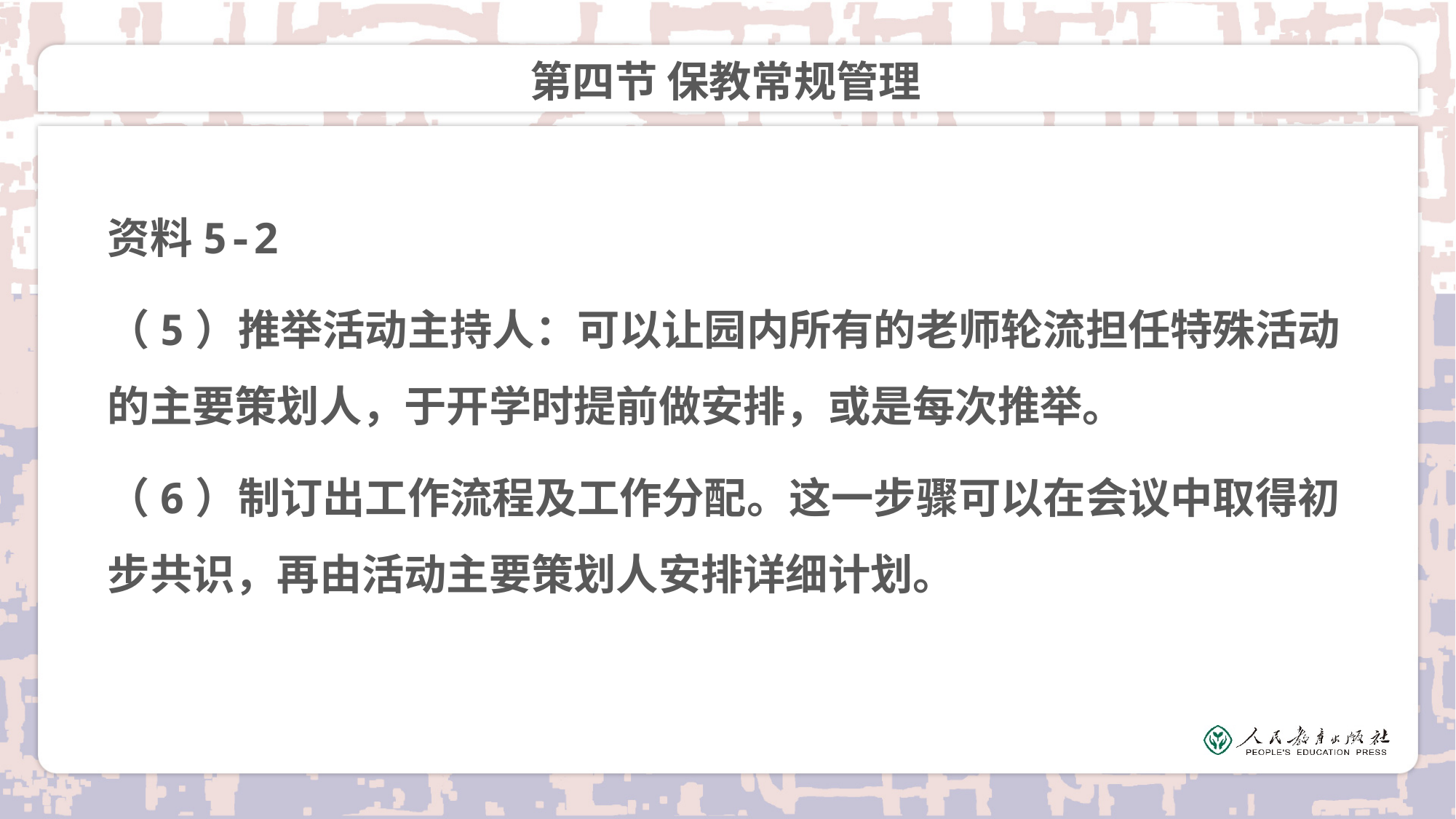

# 第四节 保教常规管理
资料5-2
（5）推举活动主持人：可以让园内所有的老师轮流担任特殊活动的主要策划人，于开学时提前做安排，或是每次推举。
（6）制订出工作流程及工作分配。这一步骤可以在会议中取得初步共识，再由活动主要策划人安排详细计划。